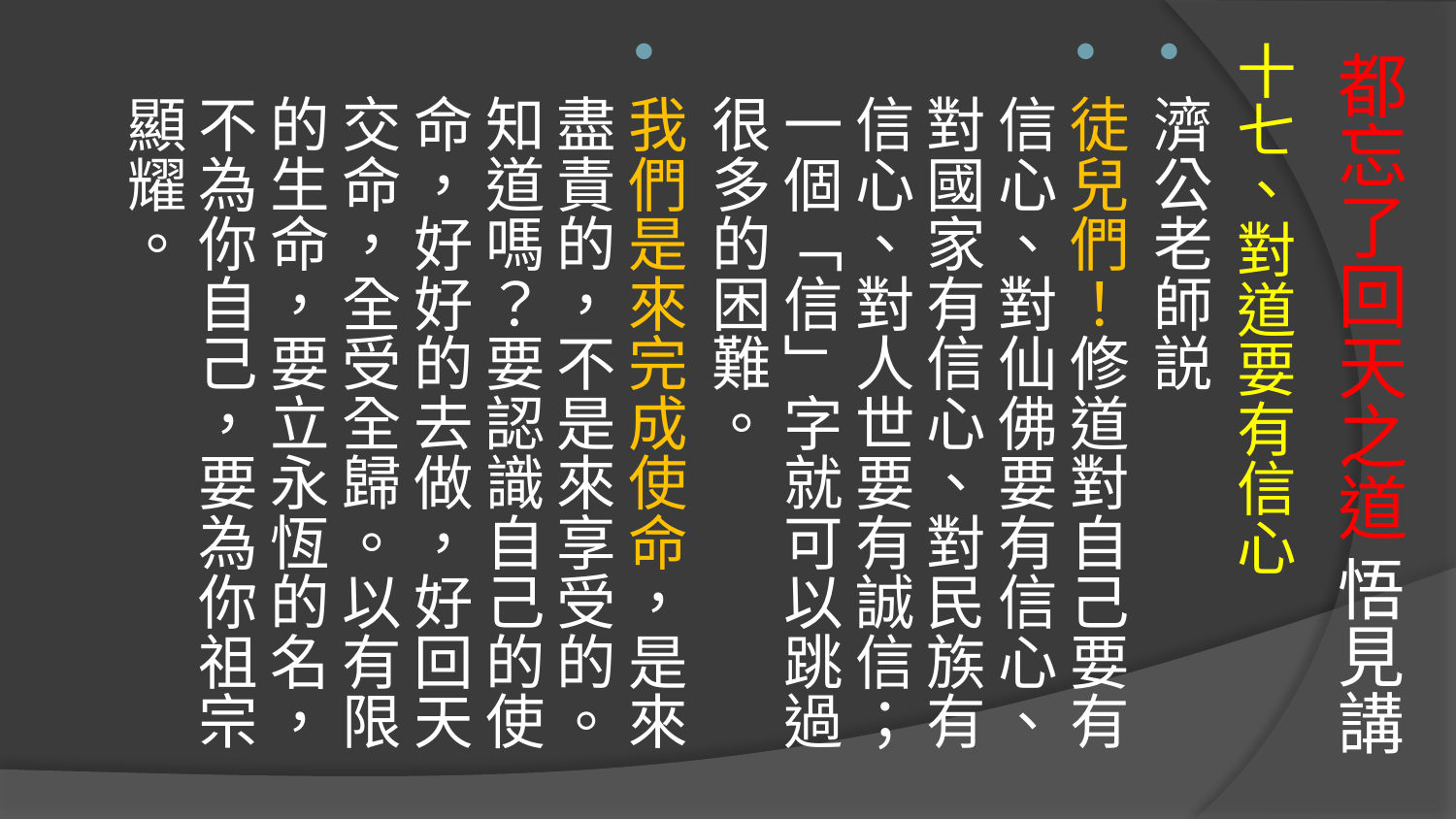

# 都忘了回天之道 悟見講
十七、對道要有信心
濟公老師説
徒兒們！修道對自己要有信心、對仙佛要有信心、對國家有信心、對民族有信心、對人世要有誠信；一個「信」字就可以跳過很多的困難。
我們是來完成使命，是來盡責的，不是來享受的。知道嗎？要認識自己的使命，好好的去做，好回天交命，全受全歸。以有限的生命，要立永恆的名，不為你自己，要為你祖宗顯耀。